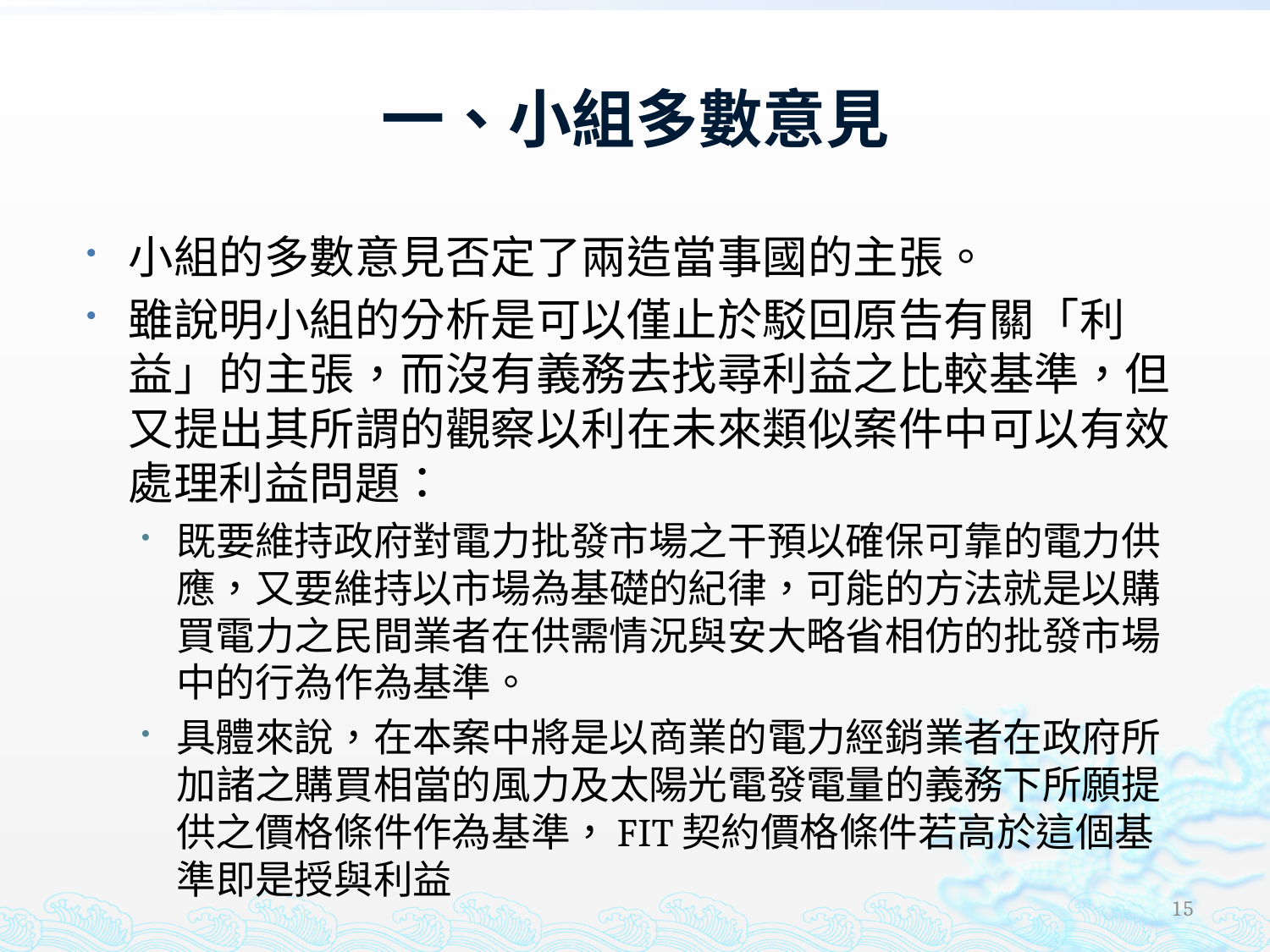

# 一、小組多數意見
小組的多數意見否定了兩造當事國的主張。
雖說明小組的分析是可以僅止於駁回原告有關「利益」的主張，而沒有義務去找尋利益之比較基準，但又提出其所謂的觀察以利在未來類似案件中可以有效處理利益問題：
既要維持政府對電力批發市場之干預以確保可靠的電力供應，又要維持以市場為基礎的紀律，可能的方法就是以購買電力之民間業者在供需情況與安大略省相仿的批發市場中的行為作為基準。
具體來說，在本案中將是以商業的電力經銷業者在政府所加諸之購買相當的風力及太陽光電發電量的義務下所願提供之價格條件作為基準，FIT契約價格條件若高於這個基準即是授與利益
15